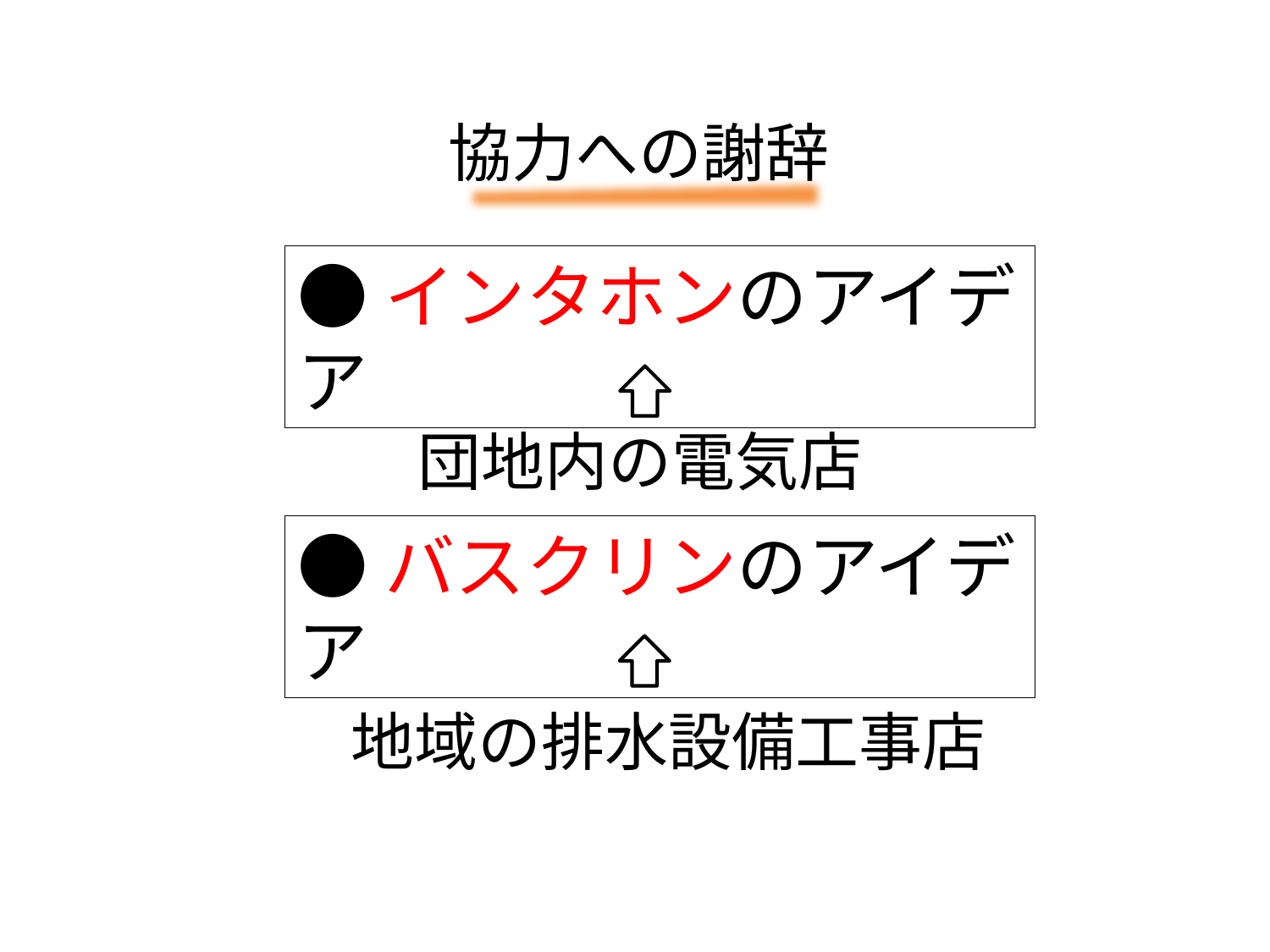

# 協力への謝辞

●インタホンのアイデア

団地内の電気店
●バスクリンのアイデア

地域の排水設備工事店